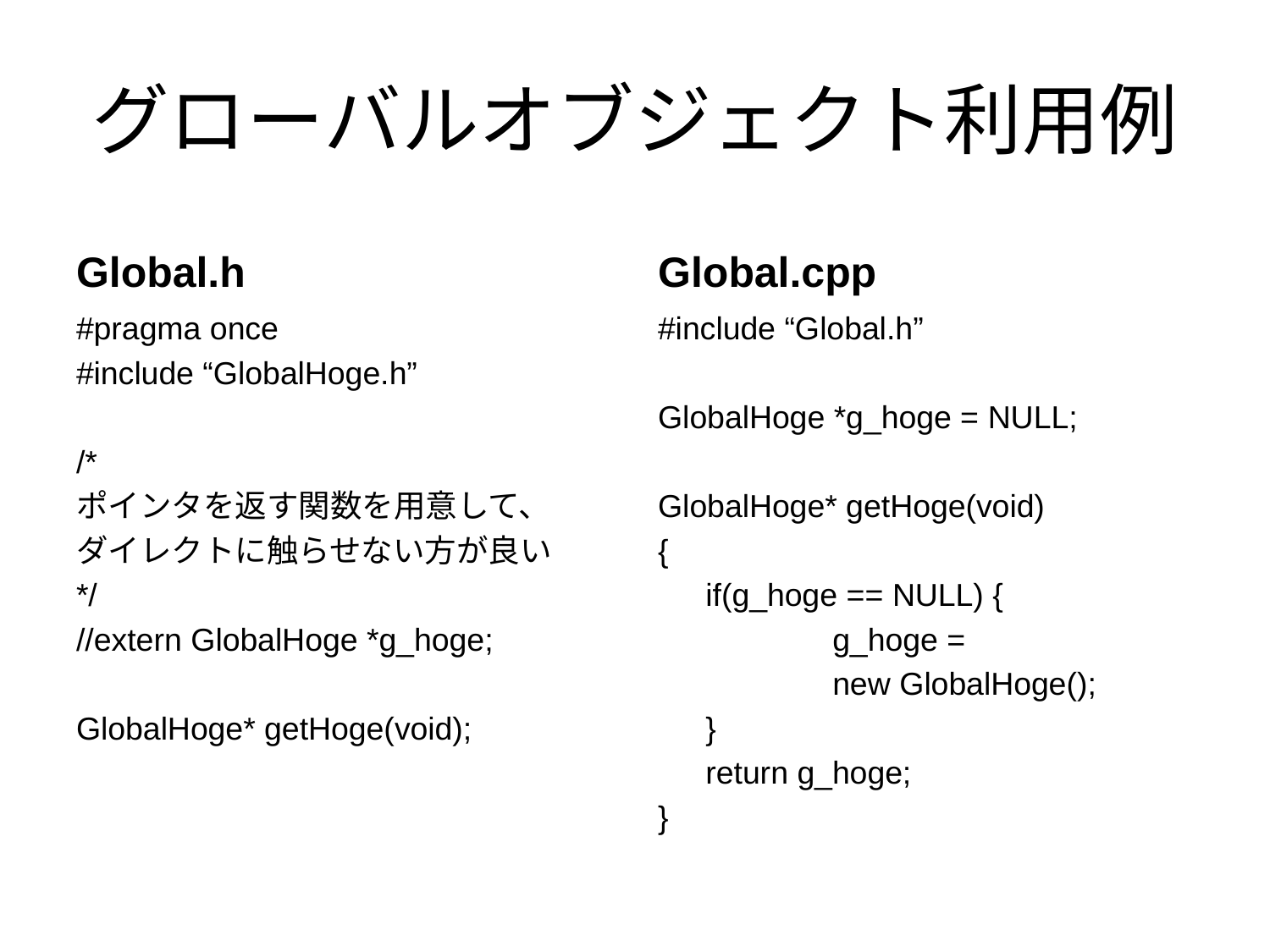

# グローバルオブジェクト利用例
Global.h
Global.cpp
#pragma once
#include “GlobalHoge.h”

/*
ポインタを返す関数を用意して、
ダイレクトに触らせない方が良い
*/
//extern GlobalHoge *g_hoge;

GlobalHoge* getHoge(void);
#include “Global.h”

GlobalHoge *g_hoge = NULL;

GlobalHoge* getHoge(void)
{
	if(g_hoge == NULL) {
		g_hoge =
		new GlobalHoge();
	}
	return g_hoge;
}